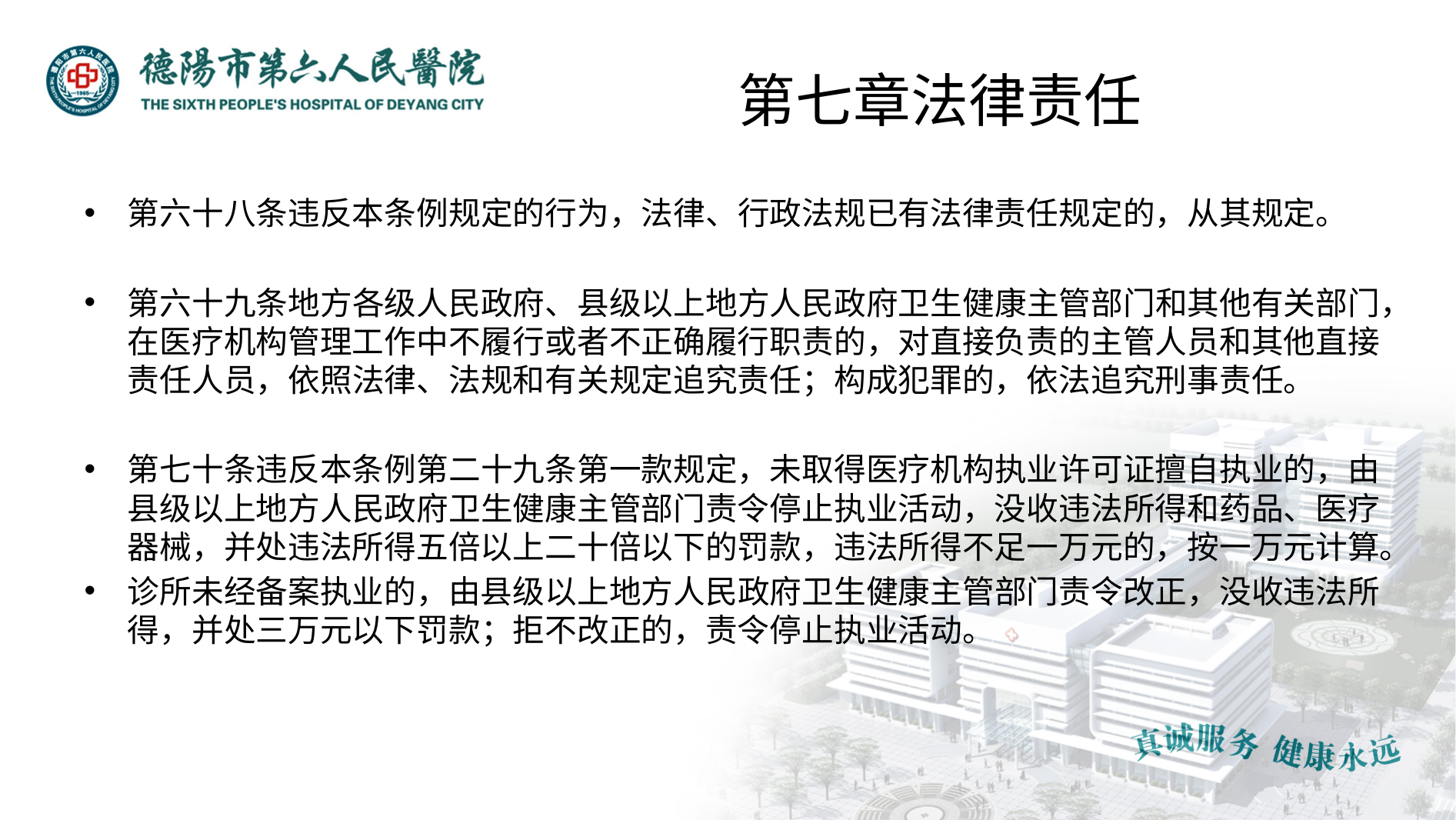

# 第七章法律责任
第六十八条违反本条例规定的行为，法律、行政法规已有法律责任规定的，从其规定。

第六十九条地方各级人民政府、县级以上地方人民政府卫生健康主管部门和其他有关部门，在医疗机构管理工作中不履行或者不正确履行职责的，对直接负责的主管人员和其他直接责任人员，依照法律、法规和有关规定追究责任；构成犯罪的，依法追究刑事责任。

第七十条违反本条例第二十九条第一款规定，未取得医疗机构执业许可证擅自执业的，由县级以上地方人民政府卫生健康主管部门责令停止执业活动，没收违法所得和药品、医疗器械，并处违法所得五倍以上二十倍以下的罚款，违法所得不足一万元的，按一万元计算。
诊所未经备案执业的，由县级以上地方人民政府卫生健康主管部门责令改正，没收违法所得，并处三万元以下罚款；拒不改正的，责令停止执业活动。